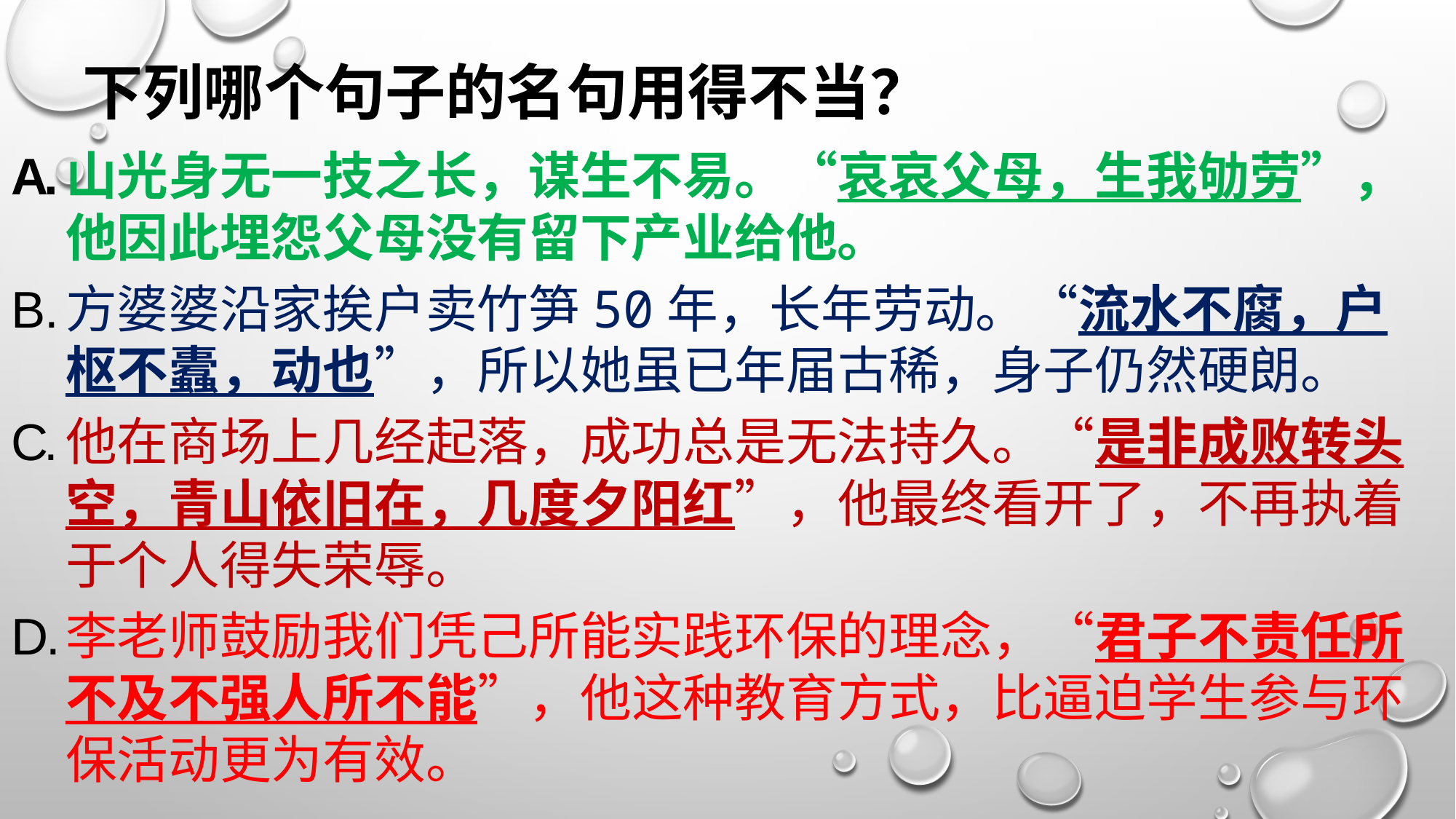

# 下列哪个句子的名句用得不当？
山光身无一技之长，谋生不易。“哀哀父母，生我劬劳”，他因此埋怨父母没有留下产业给他。
方婆婆沿家挨户卖竹笋50年，长年劳动。“流水不腐，户枢不蠹，动也”，所以她虽已年届古稀，身子仍然硬朗。
他在商场上几经起落，成功总是无法持久。“是非成败转头空，青山依旧在，几度夕阳红”，他最终看开了，不再执着于个人得失荣辱。
李老师鼓励我们凭己所能实践环保的理念，“君子不责任所不及不强人所不能”，他这种教育方式，比逼迫学生参与环保活动更为有效。